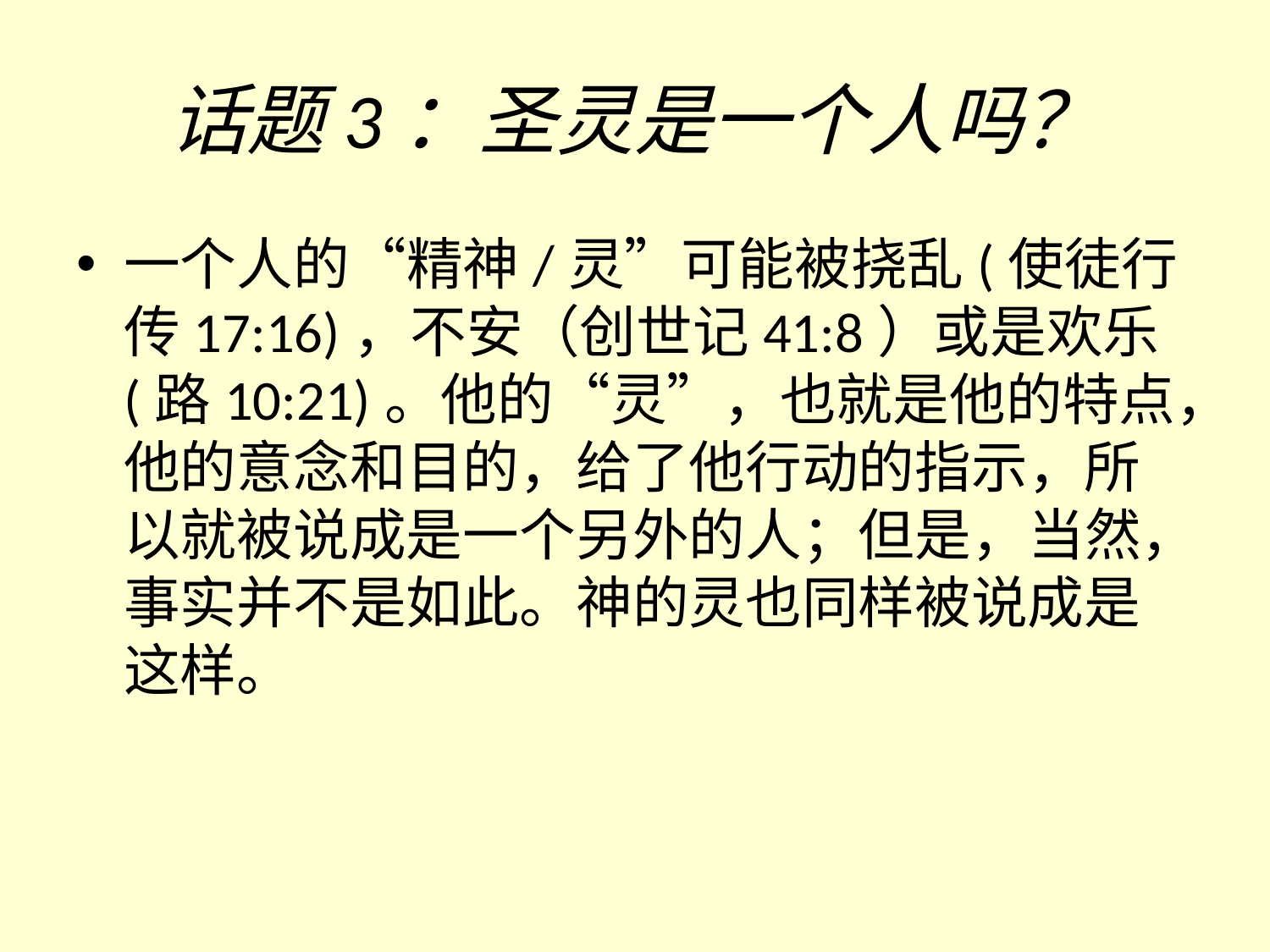

# 话题3：圣灵是一个人吗？
一个人的“精神/灵”可能被挠乱(使徒行传17:16)，不安（创世记41:8）或是欢乐(路10:21)。他的“灵”，也就是他的特点，他的意念和目的，给了他行动的指示，所以就被说成是一个另外的人；但是，当然，事实并不是如此。神的灵也同样被说成是这样。